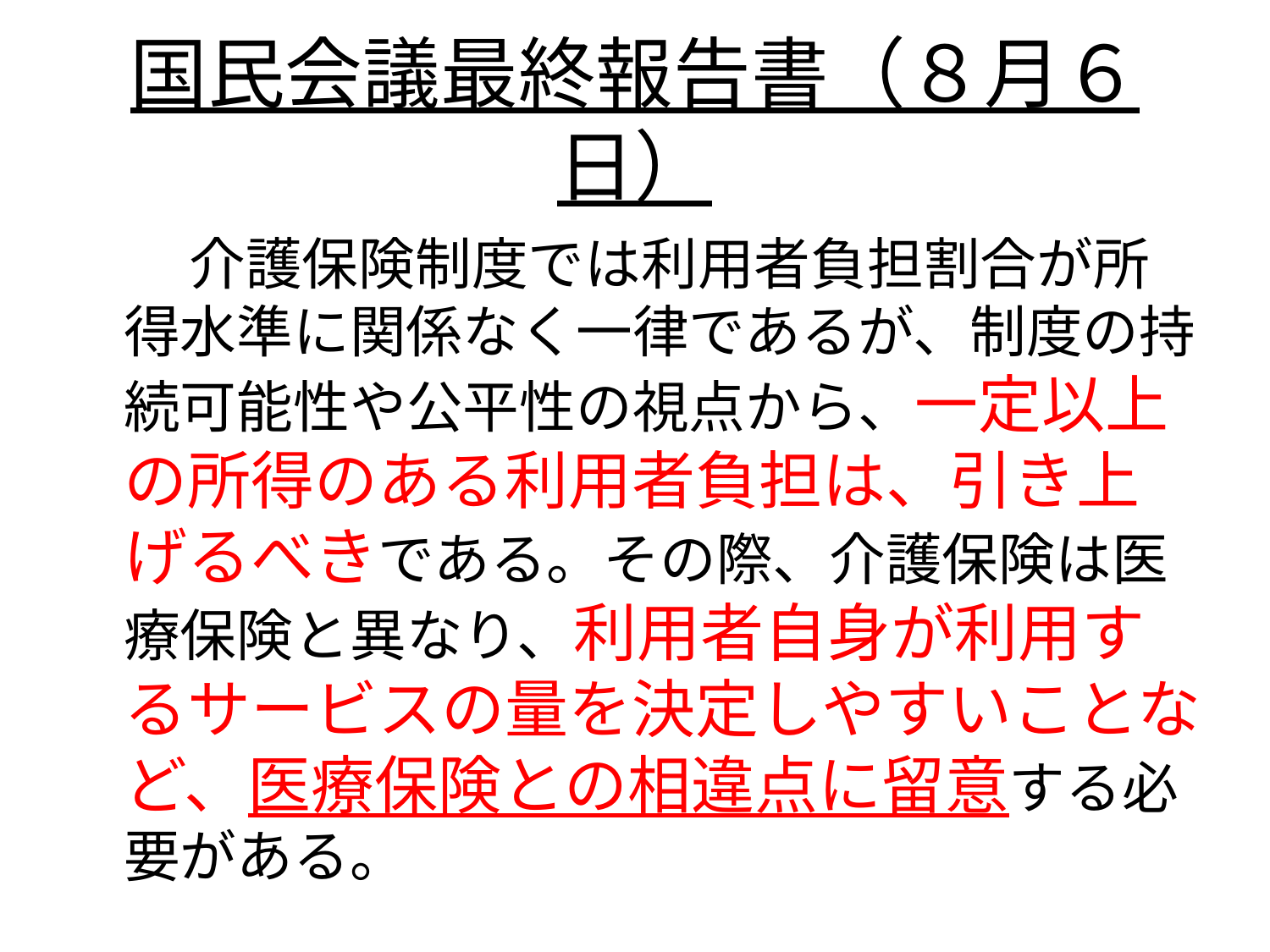

# 国民会議最終報告書（８月６日）
　　介護保険制度では利用者負担割合が所得水準に関係なく一律であるが、制度の持続可能性や公平性の視点から、一定以上の所得のある利用者負担は、引き上げるべきである。その際、介護保険は医療保険と異なり、利用者自身が利用するサービスの量を決定しやすいことなど、医療保険との相違点に留意する必要がある。